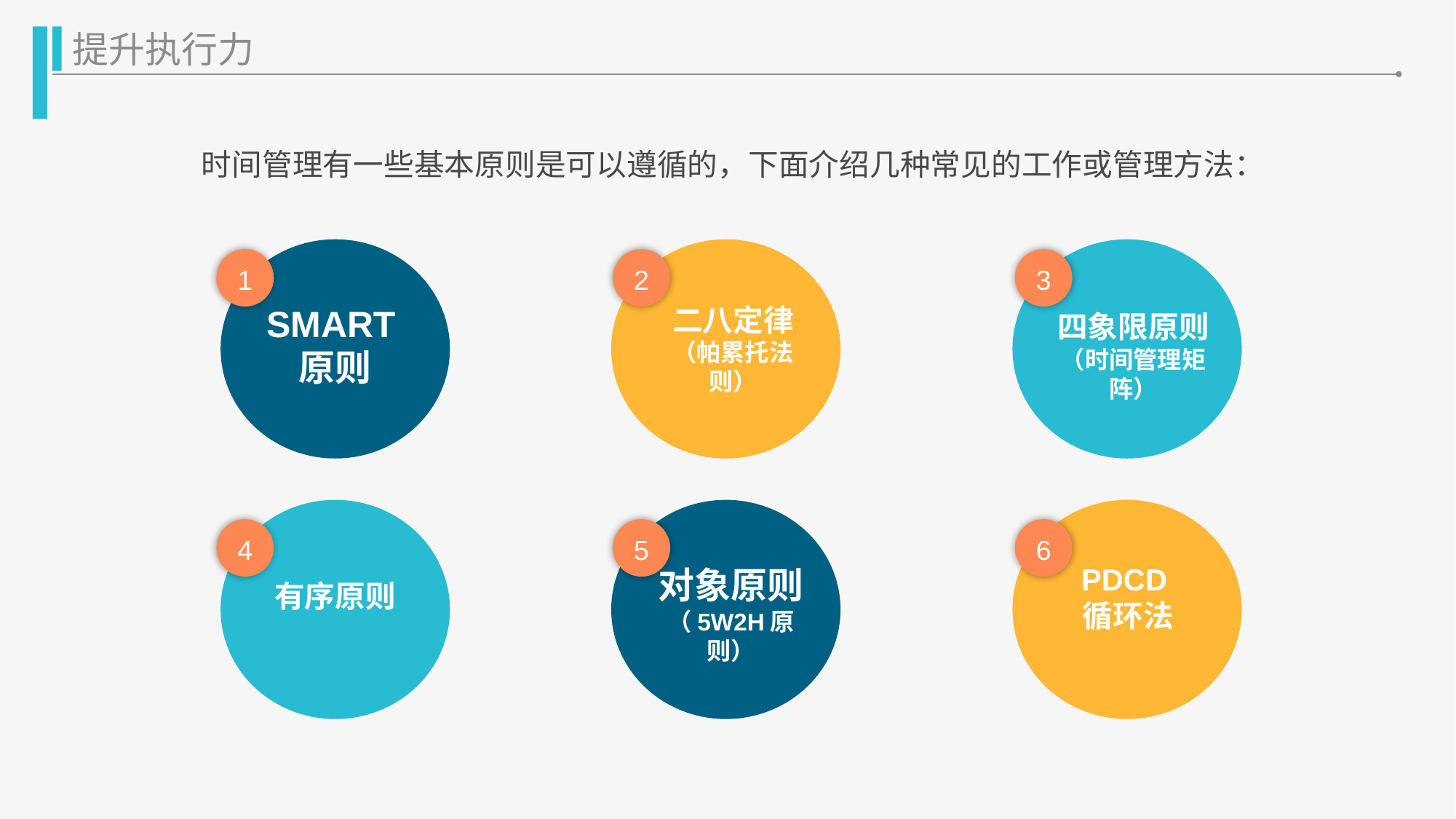

提升执行力

时间管理有一些基本原则是可以遵循的，下面介绍几种常见的工作或管理方法：

1
SMART原则

2
二八定律（帕累托法则）

3
四象限原则（时间管理矩阵）

4
有序原则

5
对象原则（5W2H原则）

6
PDCD循环法